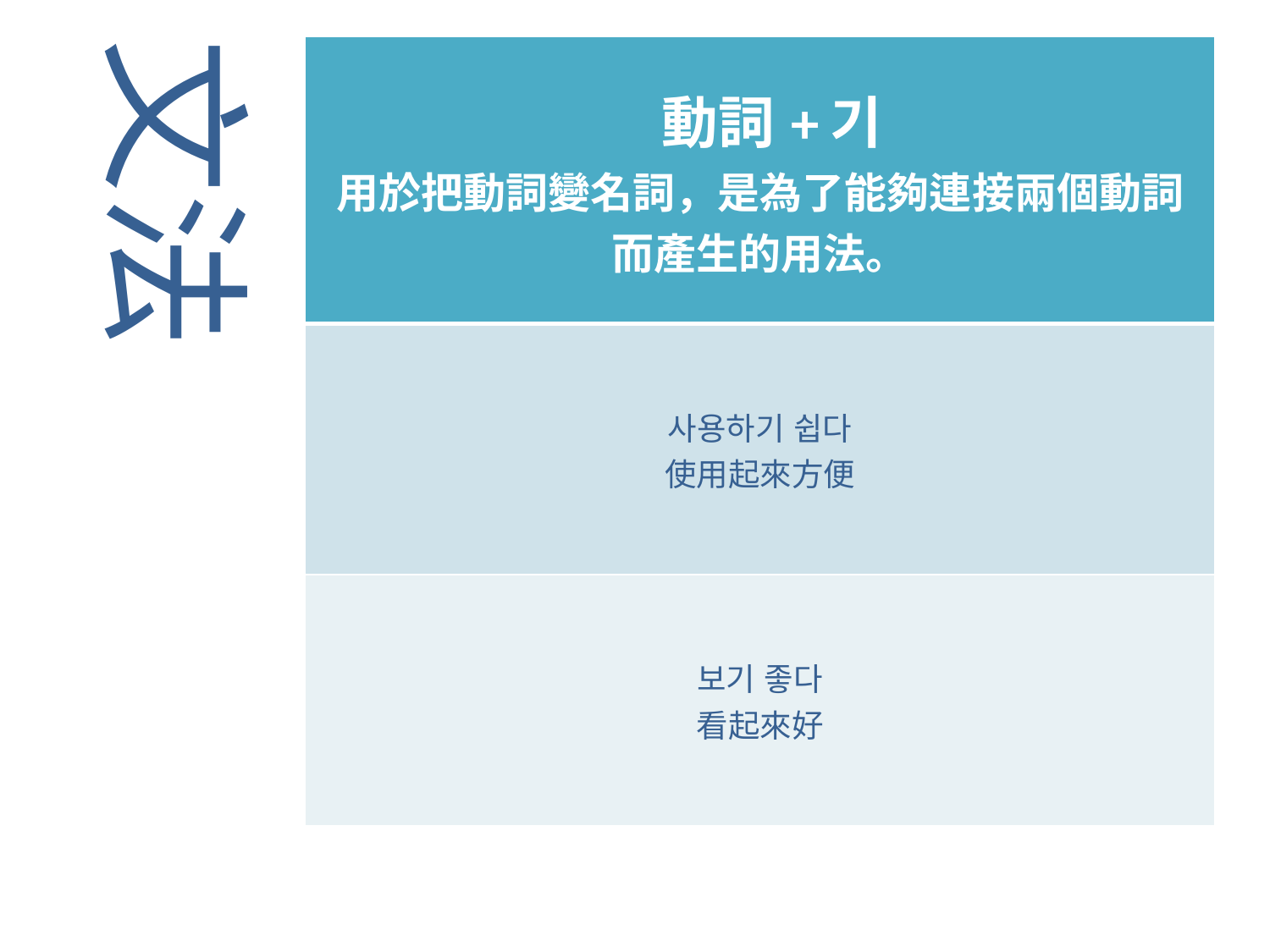

文法
| 動詞+기 用於把動詞變名詞，是為了能夠連接兩個動詞而產生的用法。 |
| --- |
| 사용하기 쉽다 使用起來方便 |
| 보기 좋다 看起來好 |